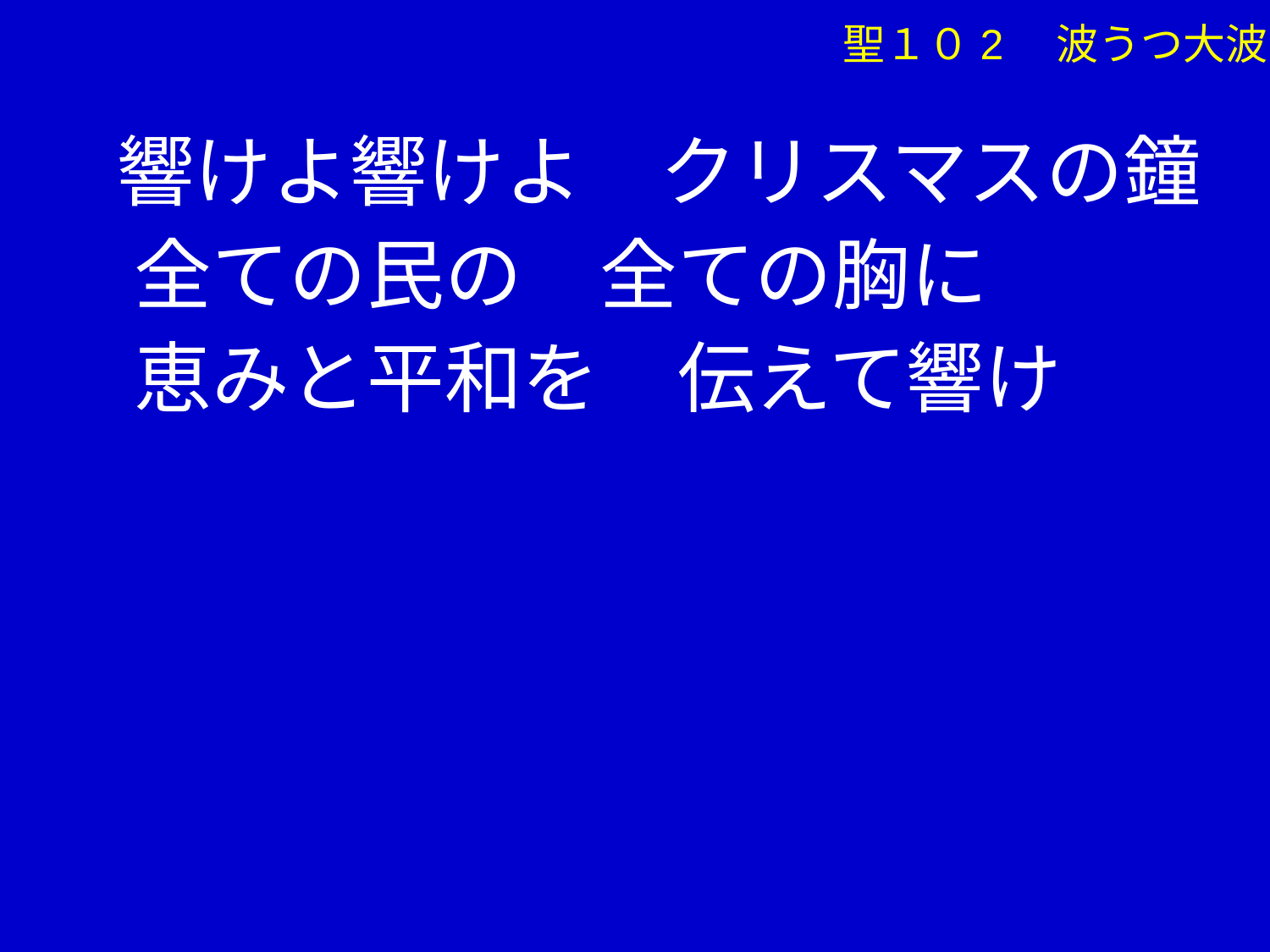

聖１０2　波うつ大波
　響けよ響けよ　クリスマスの鐘
　 全ての民の　全ての胸に
　 恵みと平和を　伝えて響け